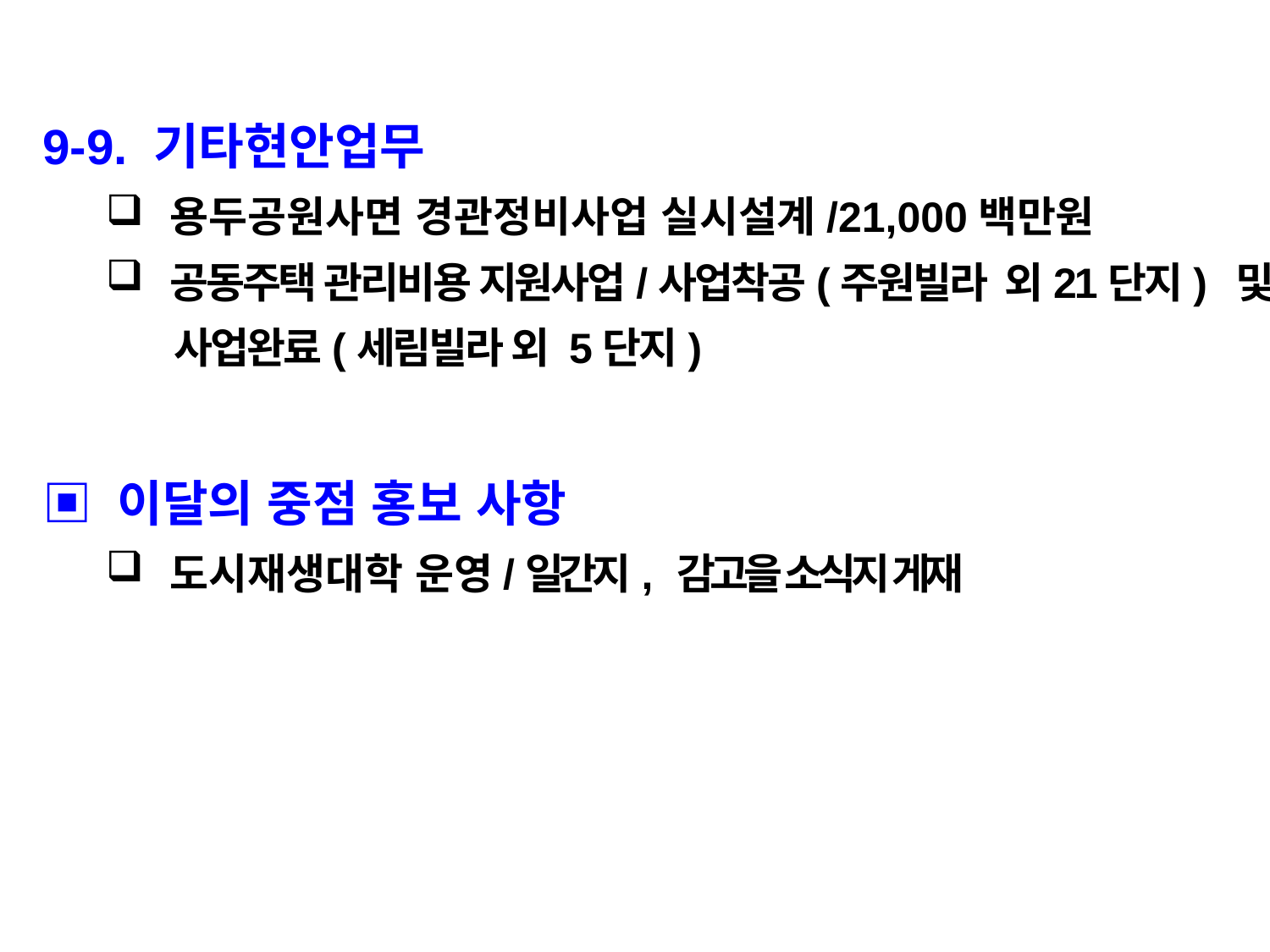

9-9. 기타현안업무
용두공원사면 경관정비사업 실시설계/21,000백만원
공동주택 관리비용 지원사업/사업착공(주원빌라  외21단지)  및
      사업완료(세림빌라 외 5단지)
▣ 이달의 중점 홍보 사항
도시재생대학 운영/일간지,  감고을 소식지 게재